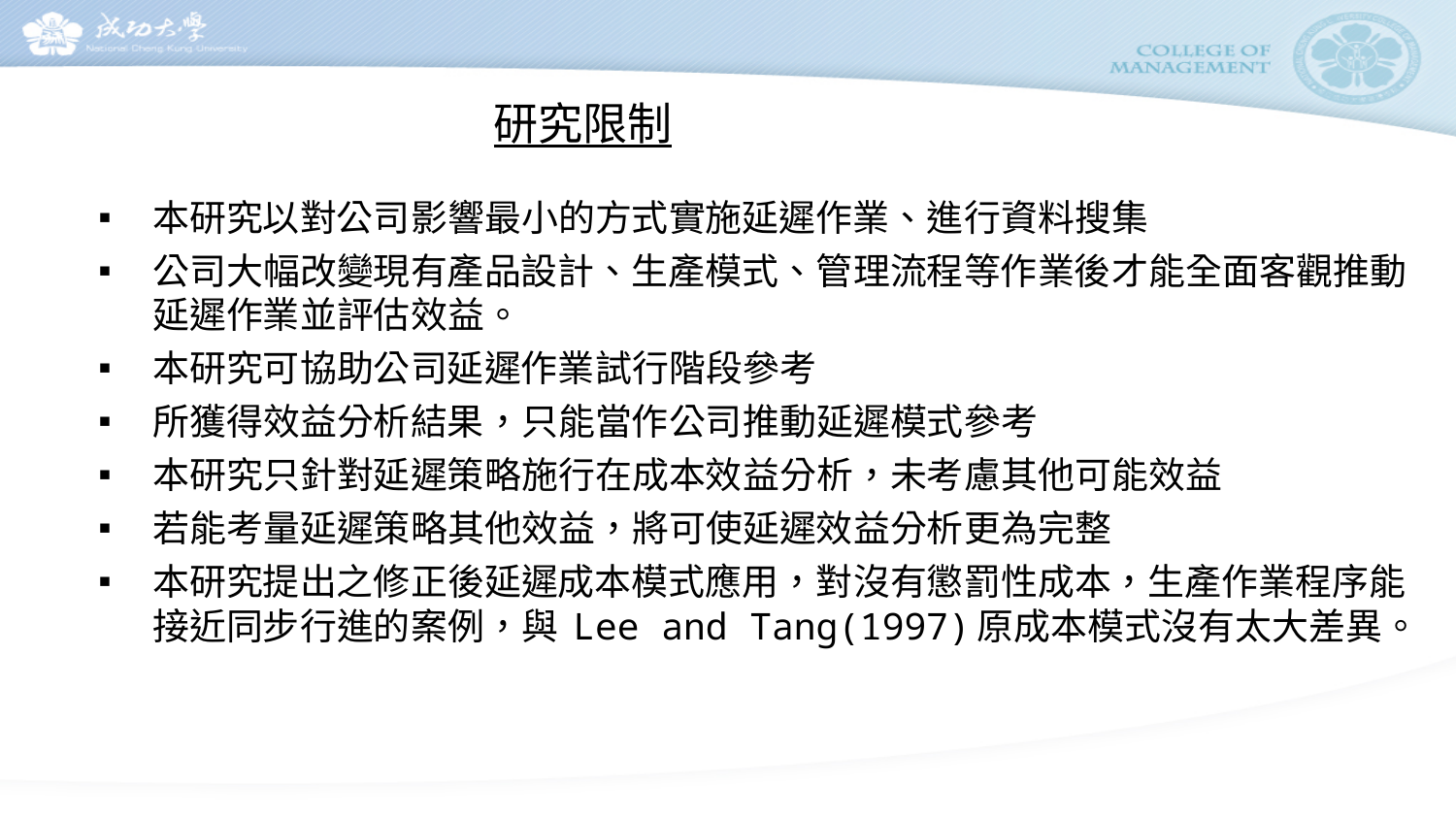

# 研究限制
本研究以對公司影響最小的方式實施延遲作業、進行資料搜集
公司大幅改變現有產品設計、生產模式、管理流程等作業後才能全面客觀推動延遲作業並評估效益。
本研究可協助公司延遲作業試行階段參考
所獲得效益分析結果，只能當作公司推動延遲模式參考
本研究只針對延遲策略施行在成本效益分析，未考慮其他可能效益
若能考量延遲策略其他效益，將可使延遲效益分析更為完整
本研究提出之修正後延遲成本模式應用，對沒有懲罰性成本，生產作業程序能接近同步行進的案例，與 Lee and Tang(1997)原成本模式沒有太大差異。

30